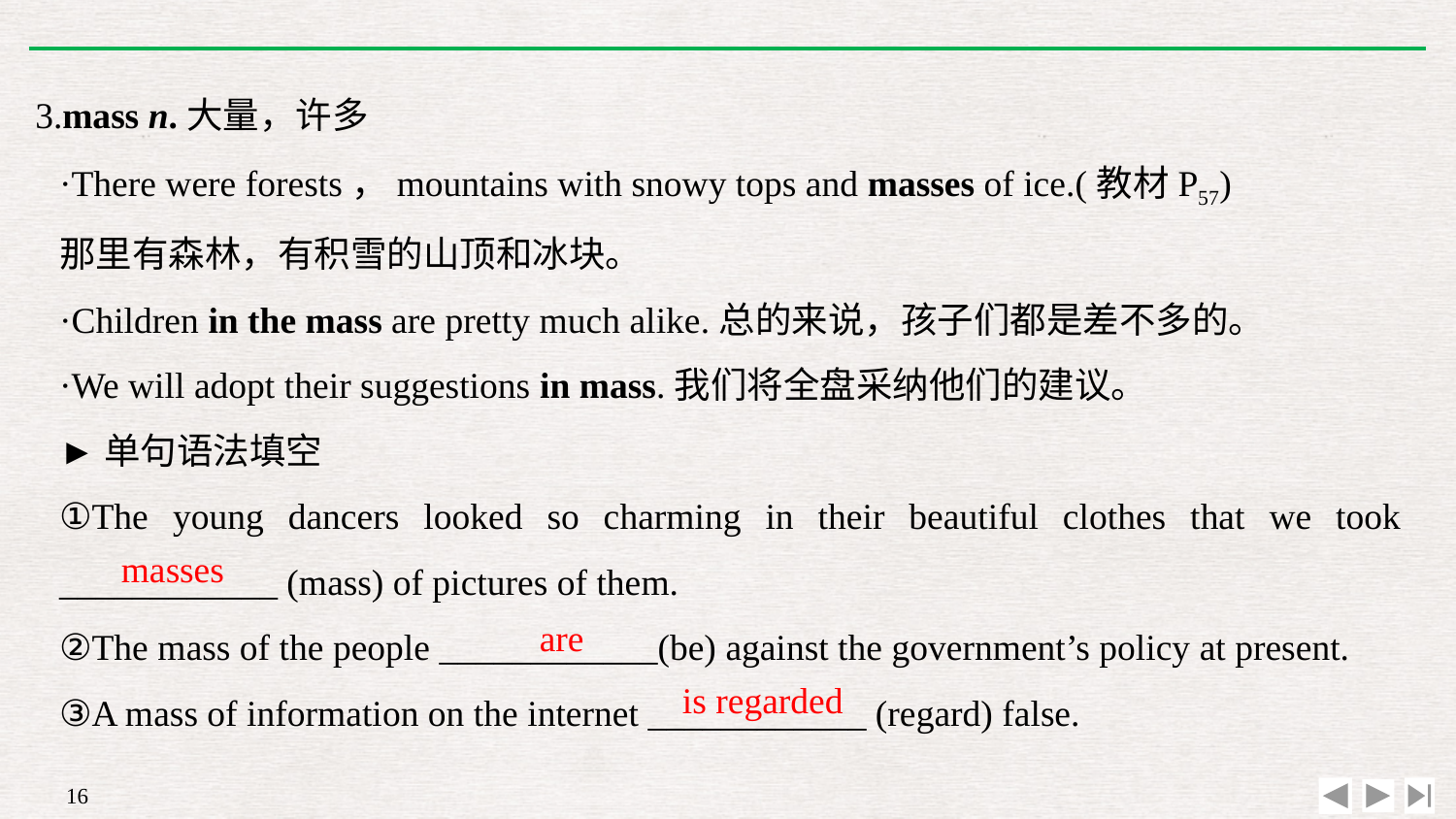

3.mass n.大量，许多
·There were forests，mountains with snowy tops and masses of ice.(教材P57)
那里有森林，有积雪的山顶和冰块。
·Children in the mass are pretty much alike.总的来说，孩子们都是差不多的。
·We will adopt their suggestions in mass.我们将全盘采纳他们的建议。
►单句语法填空
①The young dancers looked so charming in their beautiful clothes that we took ____________ (mass) of pictures of them.
②The mass of the people ____________(be) against the government’s policy at present.
③A mass of information on the internet ____________ (regard) false.
masses
are
is regarded